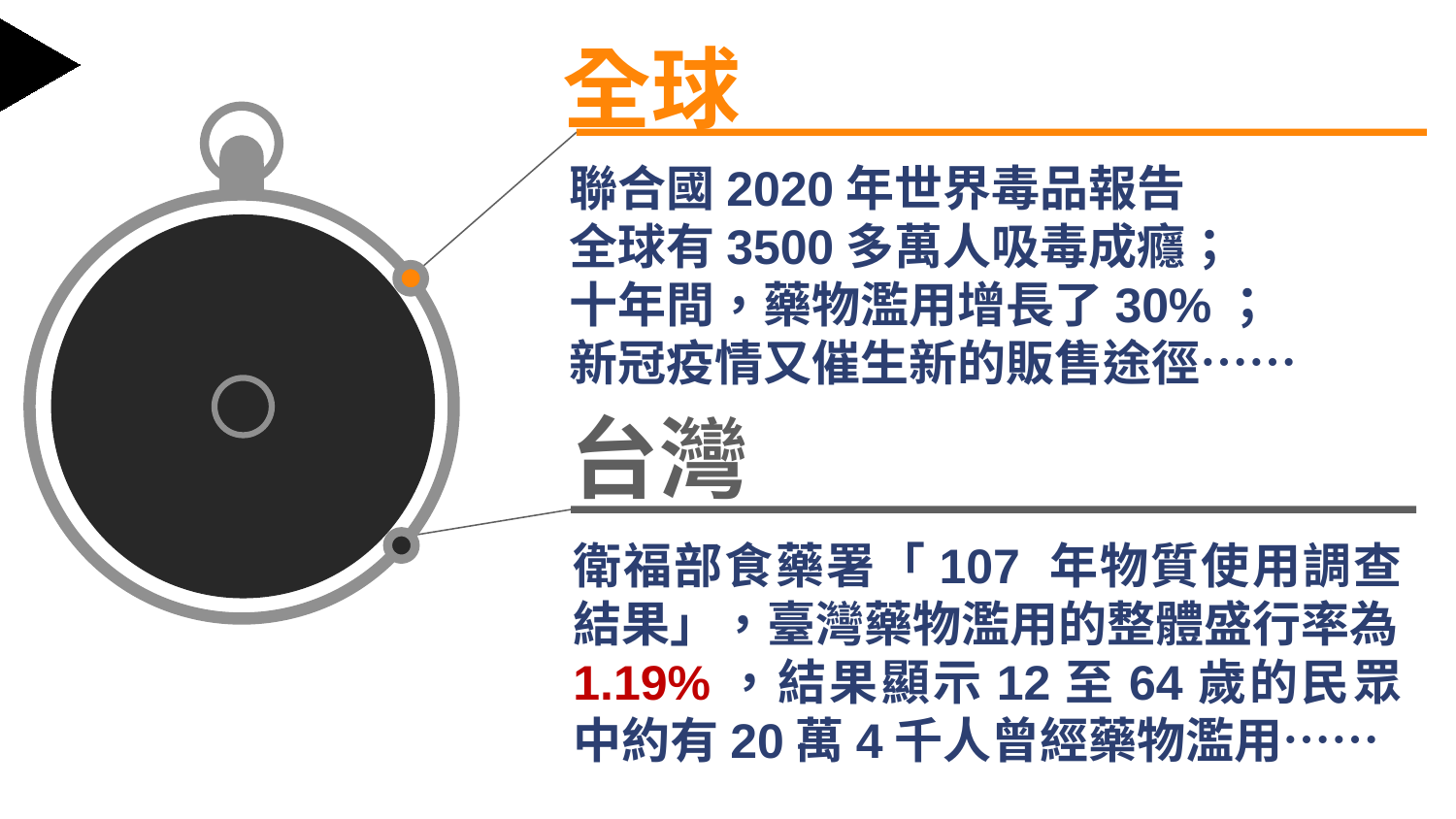

全球

聯合國2020年世界毒品報告
全球有3500多萬人吸毒成癮；
十年間，藥物濫用增長了30%；
新冠疫情又催生新的販售途徑……

台灣

衛福部食藥署「107 年物質使用調查結果」，臺灣藥物濫用的整體盛行率為1.19%，結果顯示12至64歲的民眾中約有20萬4千人曾經藥物濫用……